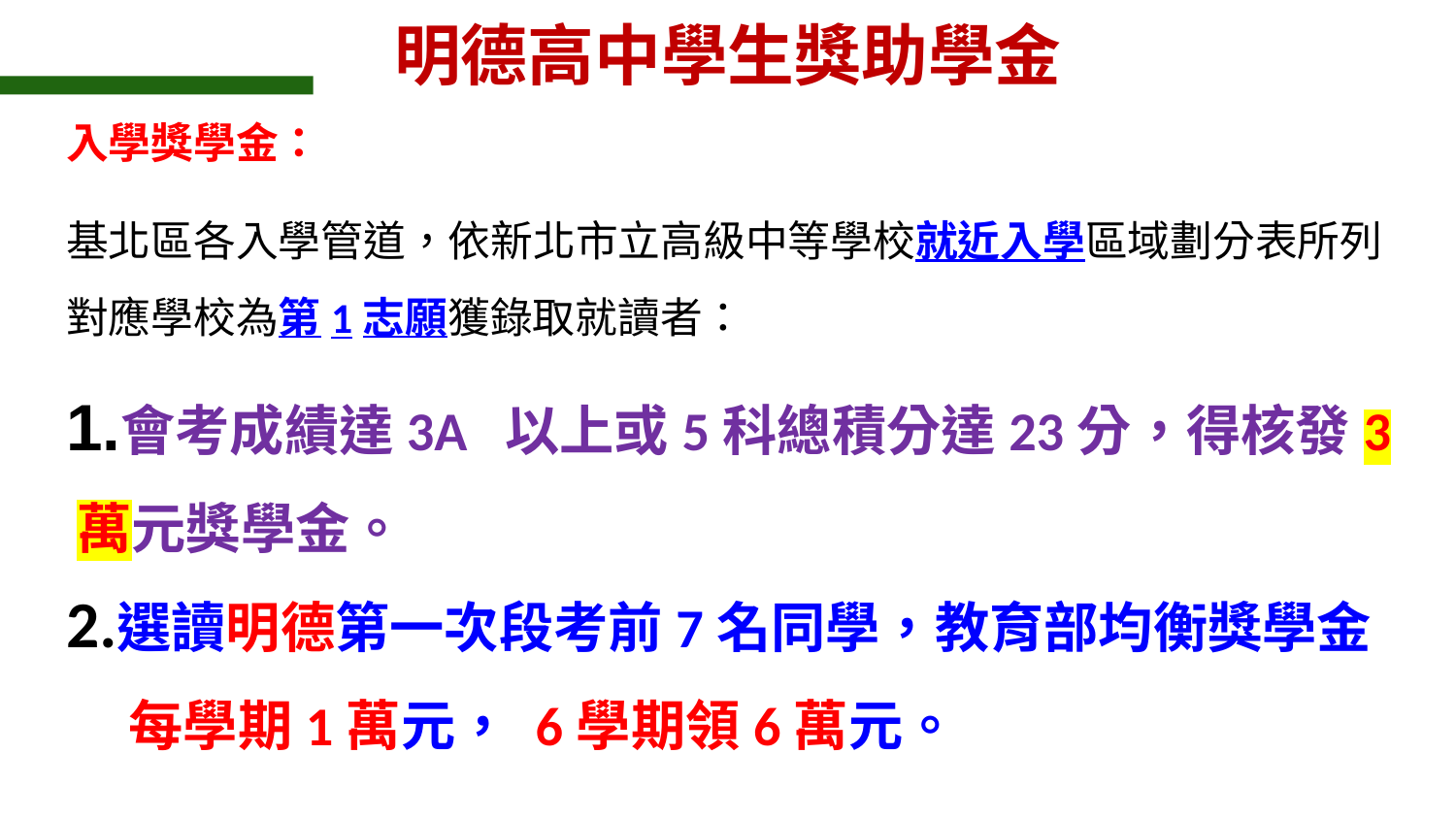

明德高中學生獎助學金

入學獎學金：

基北區各入學管道，依新北市立高級中等學校就近入學區域劃分表所列對應學校為第1志願獲錄取就讀者：
會考成績達3A  以上或5科總積分達23分，得核發3萬元獎學金。
選讀明德第一次段考前7名同學，教育部均衡獎學金
    每學期1萬元， 6學期領6萬元。
26